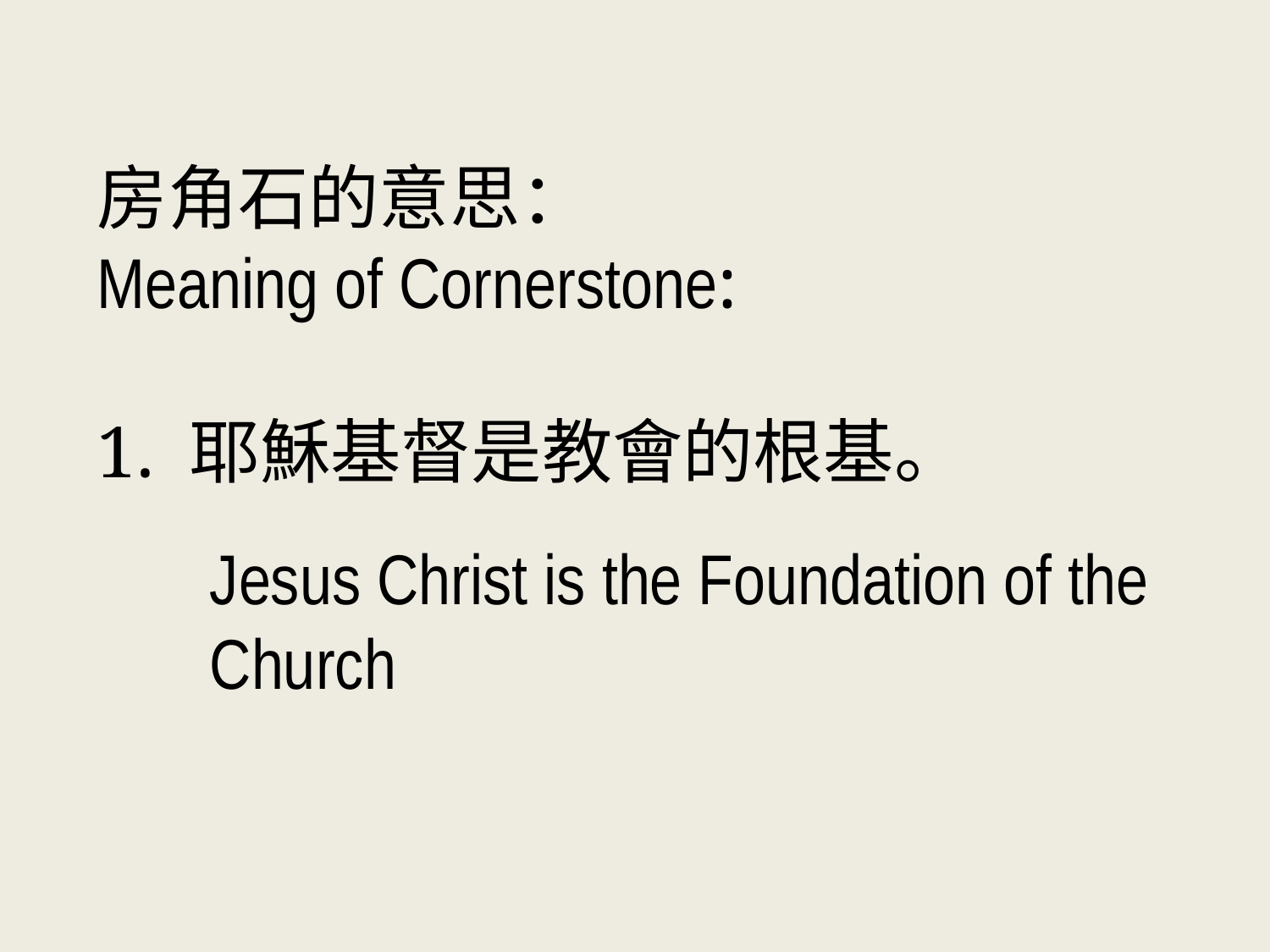

房角石的意思：
Meaning of Cornerstone:

1. 耶穌基督是教會的根基。

       Jesus Christ is the Foundation of the
       Church